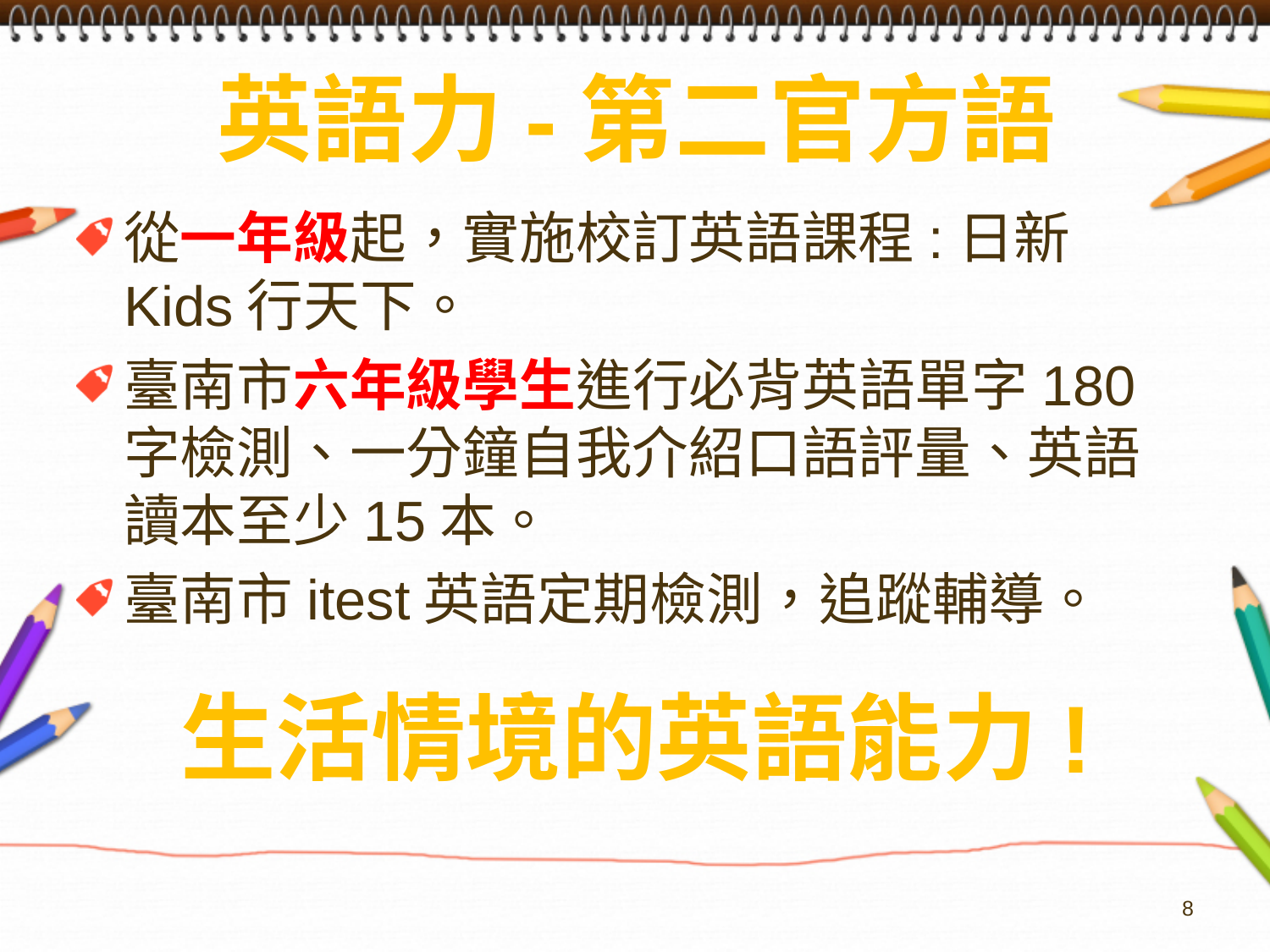

# 英語力-第二官方語
從一年級起，實施校訂英語課程:日新Kids行天下。
臺南市六年級學生進行必背英語單字180字檢測、一分鐘自我介紹口語評量、英語讀本至少15本。
臺南市itest英語定期檢測，追蹤輔導。

生活情境的英語能力!
8